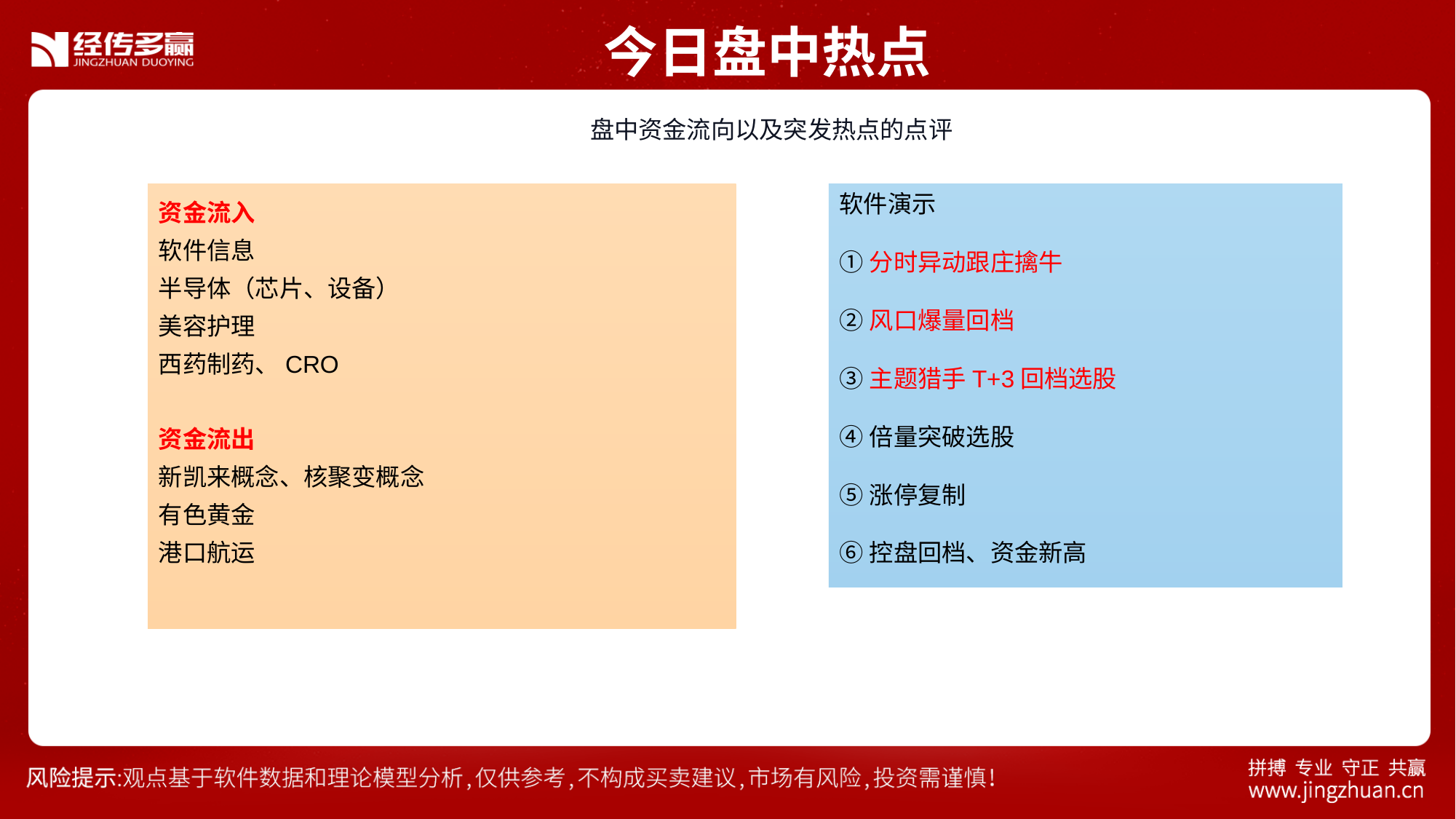

今日盘中热点
          盘中资金流向以及突发热点的点评

资金流入
软件信息
半导体（芯片、设备）
美容护理
西药制药、CRO

资金流出
新凯来概念、核聚变概念
有色黄金
港口航运
软件演示

①分时异动跟庄擒牛

②风口爆量回档

③主题猎手T+3回档选股

④倍量突破选股

⑤涨停复制

⑥控盘回档、资金新高